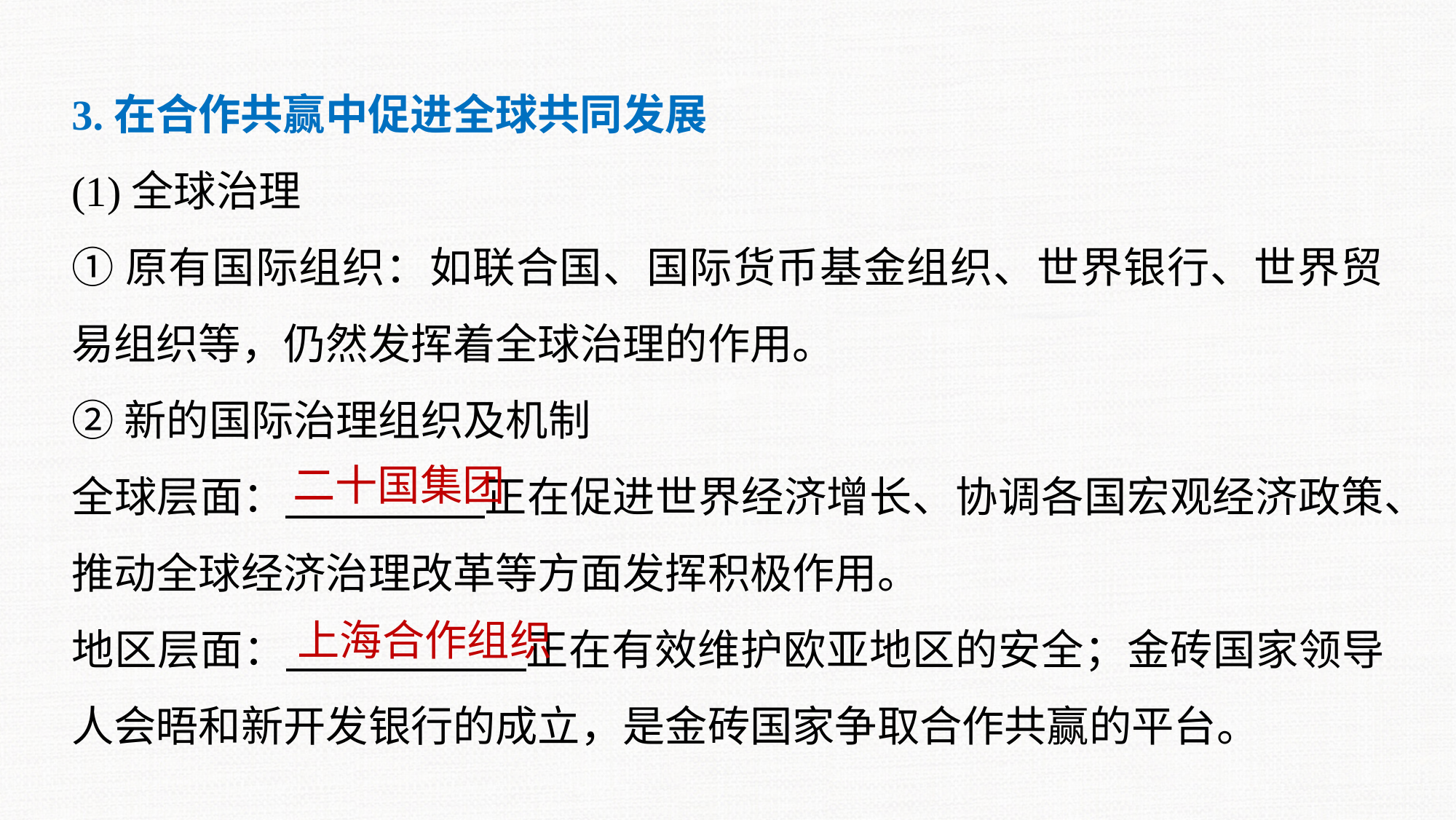

3.在合作共赢中促进全球共同发展
(1)全球治理
①原有国际组织：如联合国、国际货币基金组织、世界银行、世界贸易组织等，仍然发挥着全球治理的作用。
②新的国际治理组织及机制
全球层面：                    正在促进世界经济增长、协调各国宏观经济政策、推动全球经济治理改革等方面发挥积极作用。
地区层面：                        正在有效维护欧亚地区的安全；金砖国家领导人会晤和新开发银行的成立，是金砖国家争取合作共赢的平台。
二十国集团
上海合作组织